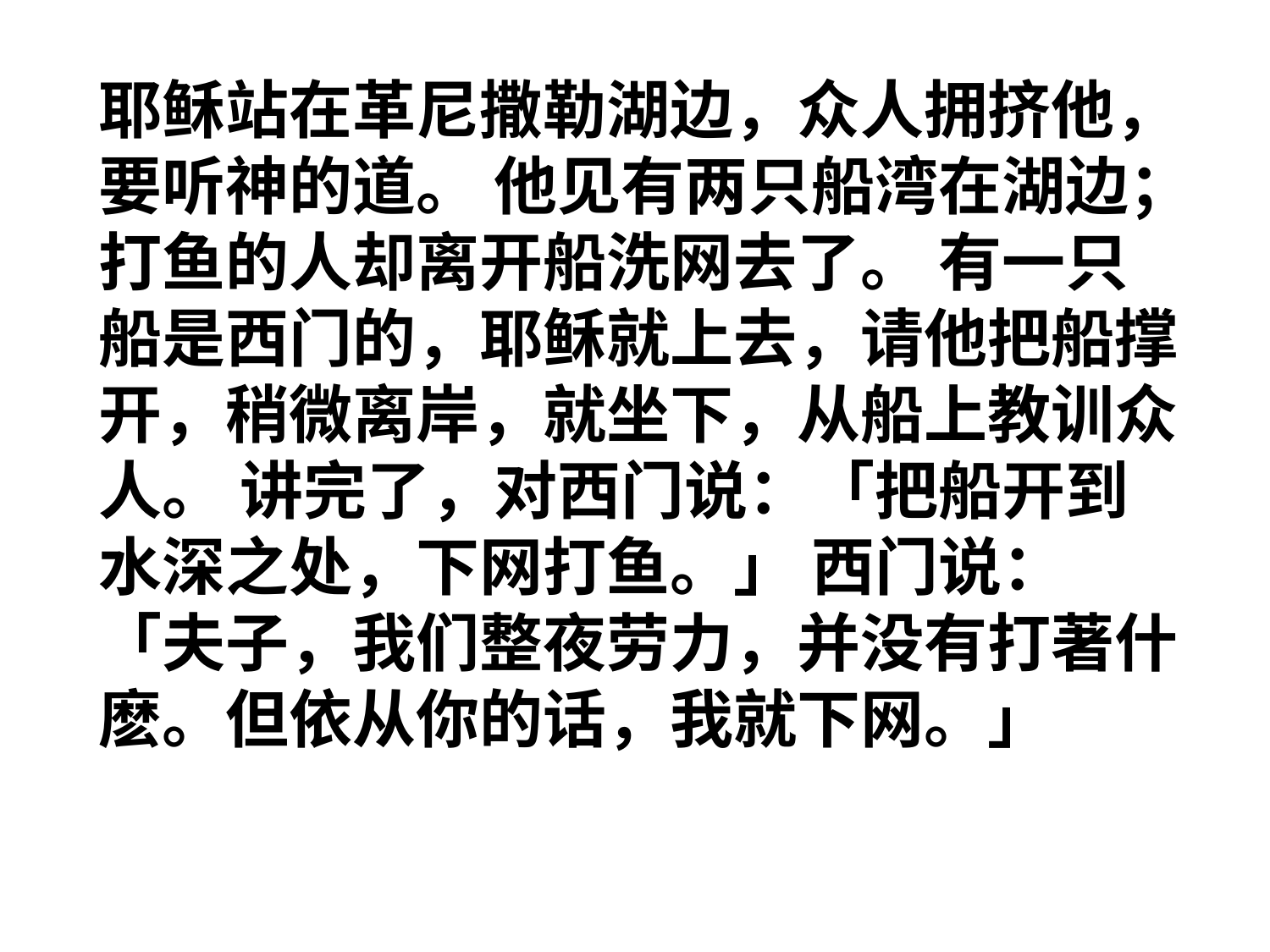

耶稣站在革尼撒勒湖边，众人拥挤他，要听神的道。 他见有两只船湾在湖边；打鱼的人却离开船洗网去了。 有一只船是西门的，耶稣就上去，请他把船撑开，稍微离岸，就坐下，从船上教训众人。 讲完了，对西门说：「把船开到水深之处，下网打鱼。」 西门说：「夫子，我们整夜劳力，并没有打著什麽。但依从你的话，我就下网。」